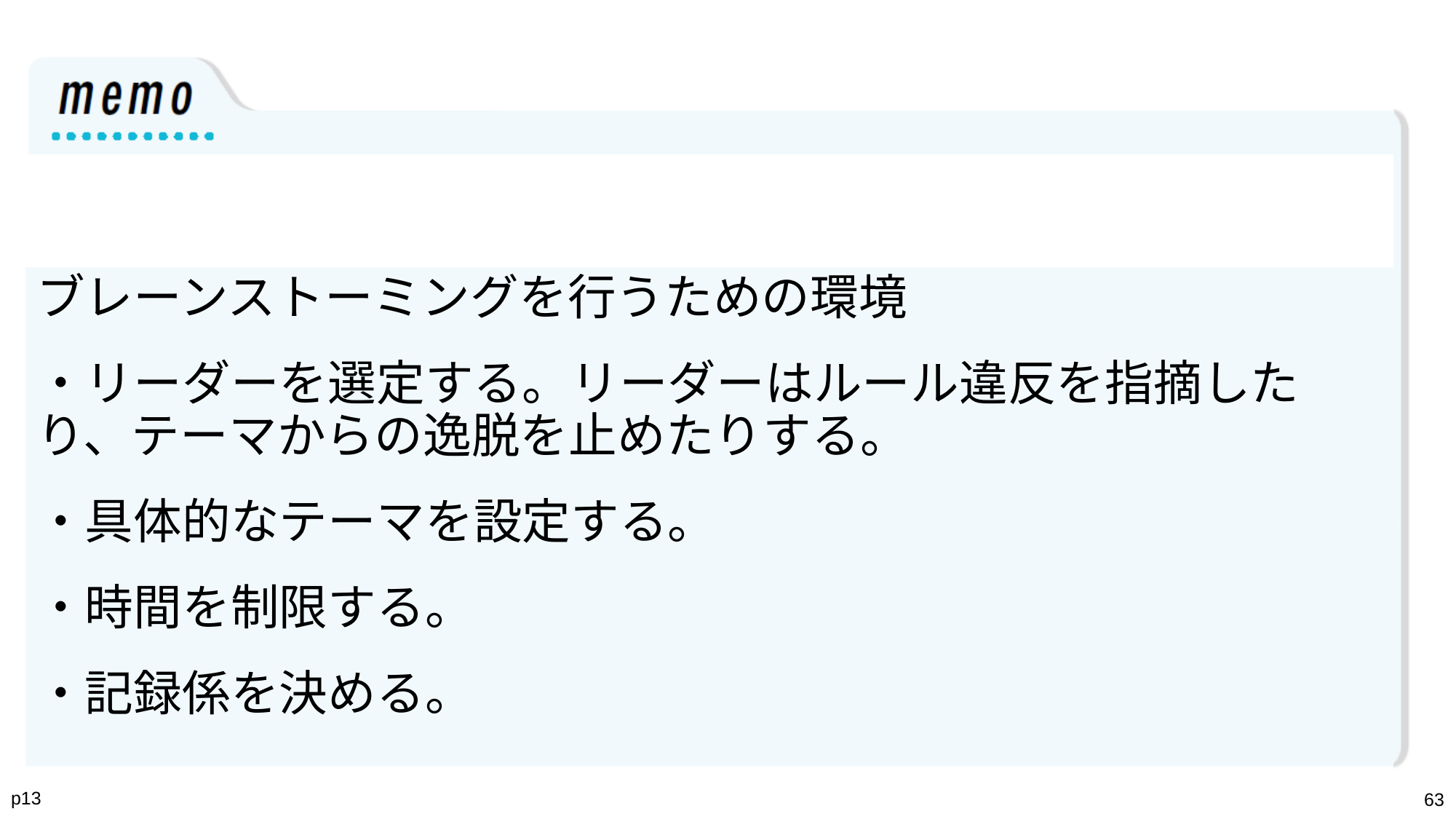

ブレーンストーミングを行うための環境
・リーダーを選定する。リーダーはルール違反を指摘したり、テーマからの逸脱を止めたりする。
・具体的なテーマを設定する。
・時間を制限する。
・記録係を決める。
p13
63